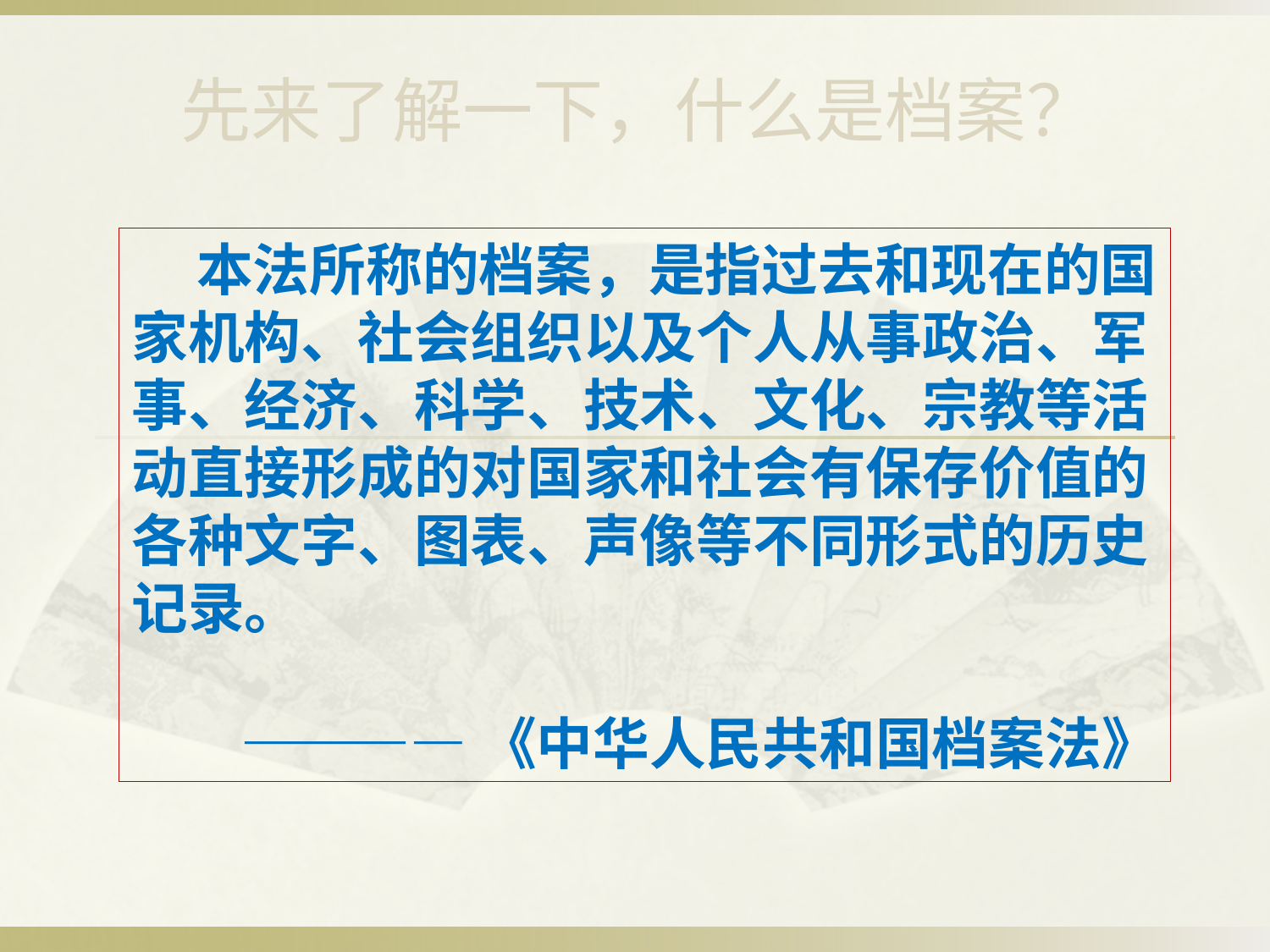

# 先来了解一下，什么是档案？
    本法所称的档案，是指过去和现在的国家机构、社会组织以及个人从事政治、军事、经济、科学、技术、文化、宗教等活动直接形成的对国家和社会有保存价值的各种文字、图表、声像等不同形式的历史记录。

————《中华人民共和国档案法》
3